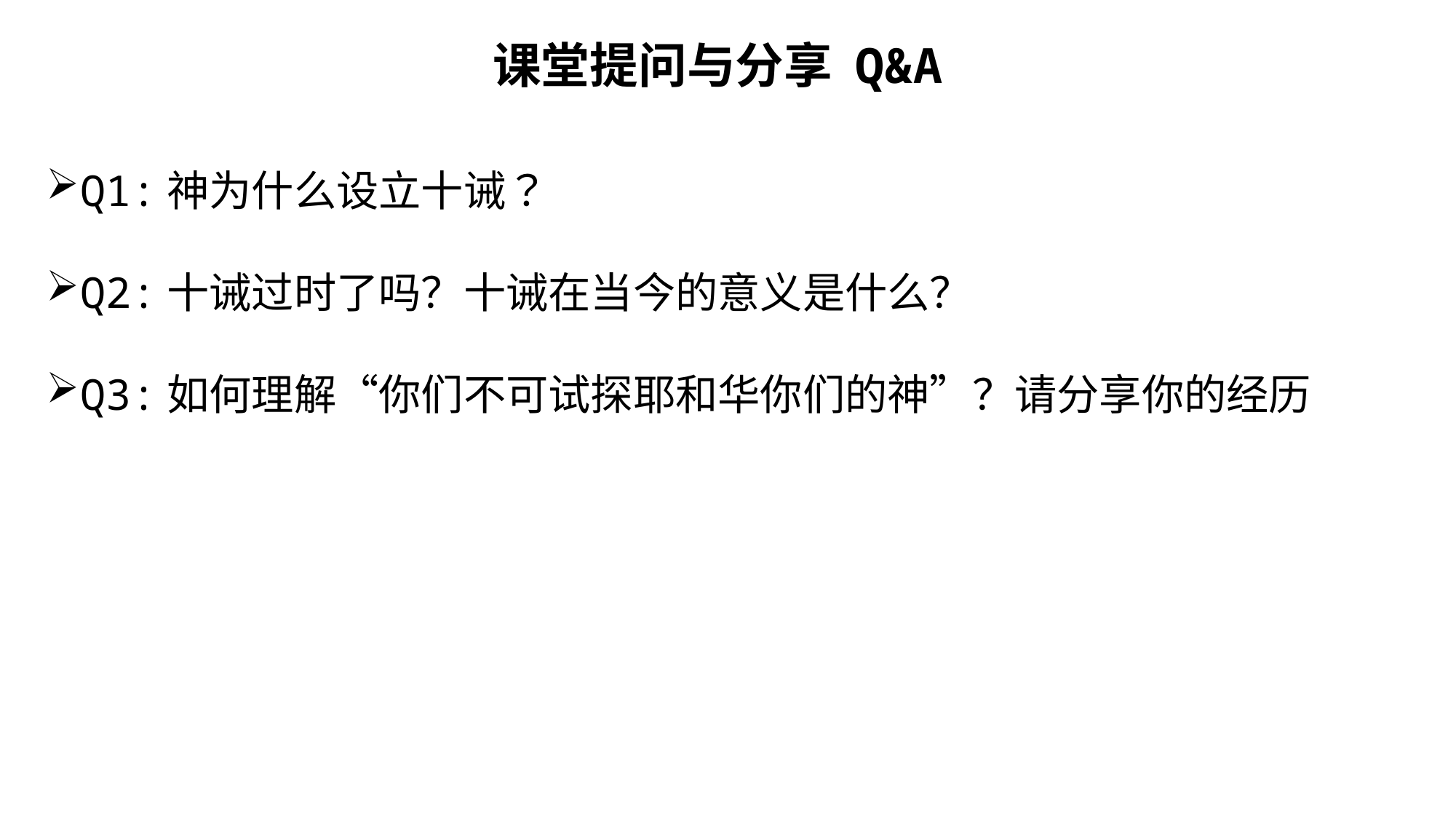

课堂提问与分享 Q&A

Q1:神为什么设立十诫？

Q2:十诫过时了吗？十诫在当今的意义是什么？

Q3:如何理解“你们不可试探耶和华你们的神”？请分享你的经历